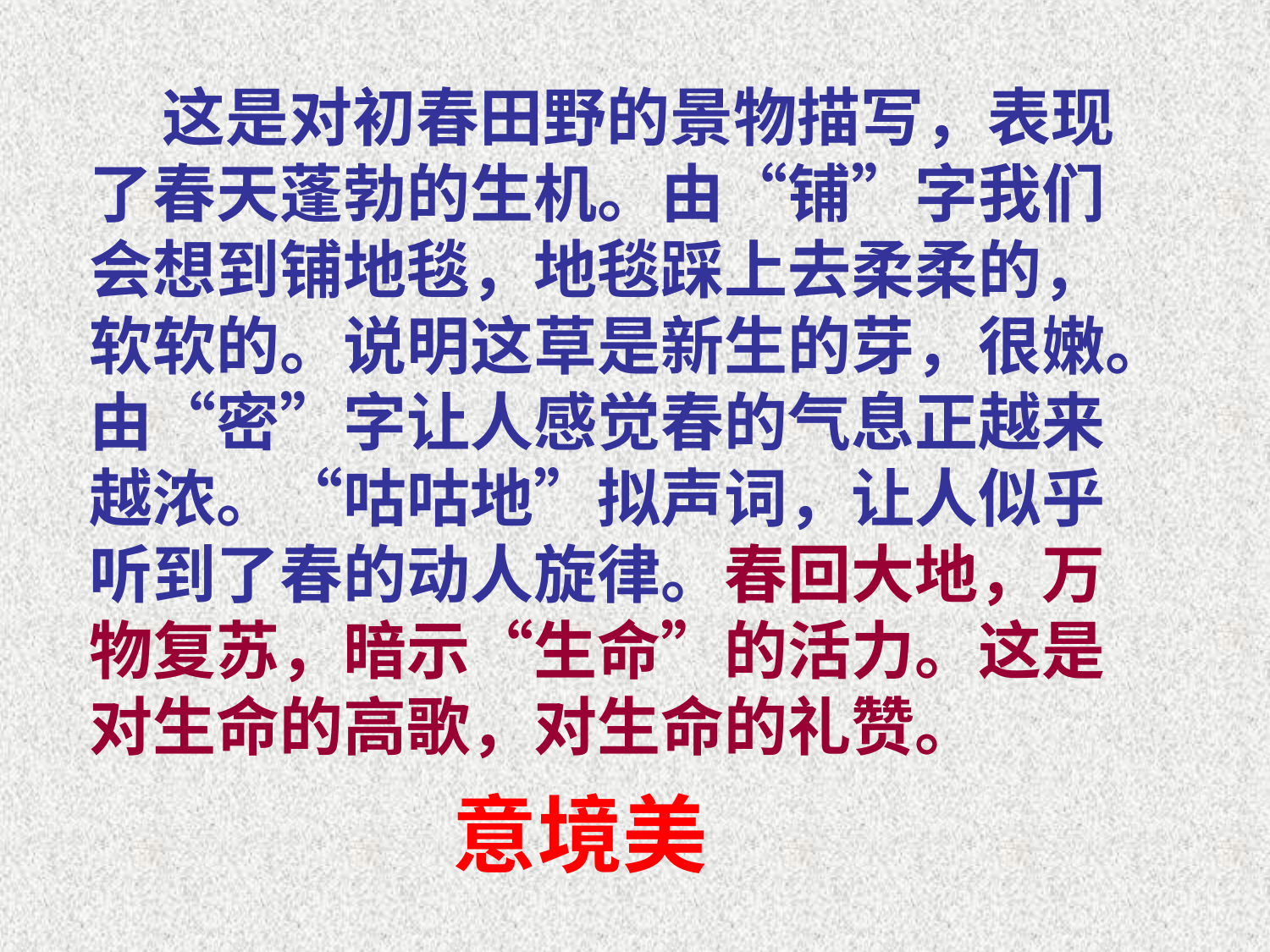

#
    这是对初春田野的景物描写，表现了春天蓬勃的生机。由“铺”字我们会想到铺地毯，地毯踩上去柔柔的，软软的。说明这草是新生的芽，很嫩。由“密”字让人感觉春的气息正越来越浓。“咕咕地”拟声词，让人似乎听到了春的动人旋律。春回大地，万物复苏，暗示“生命”的活力。这是对生命的高歌，对生命的礼赞。

意境美